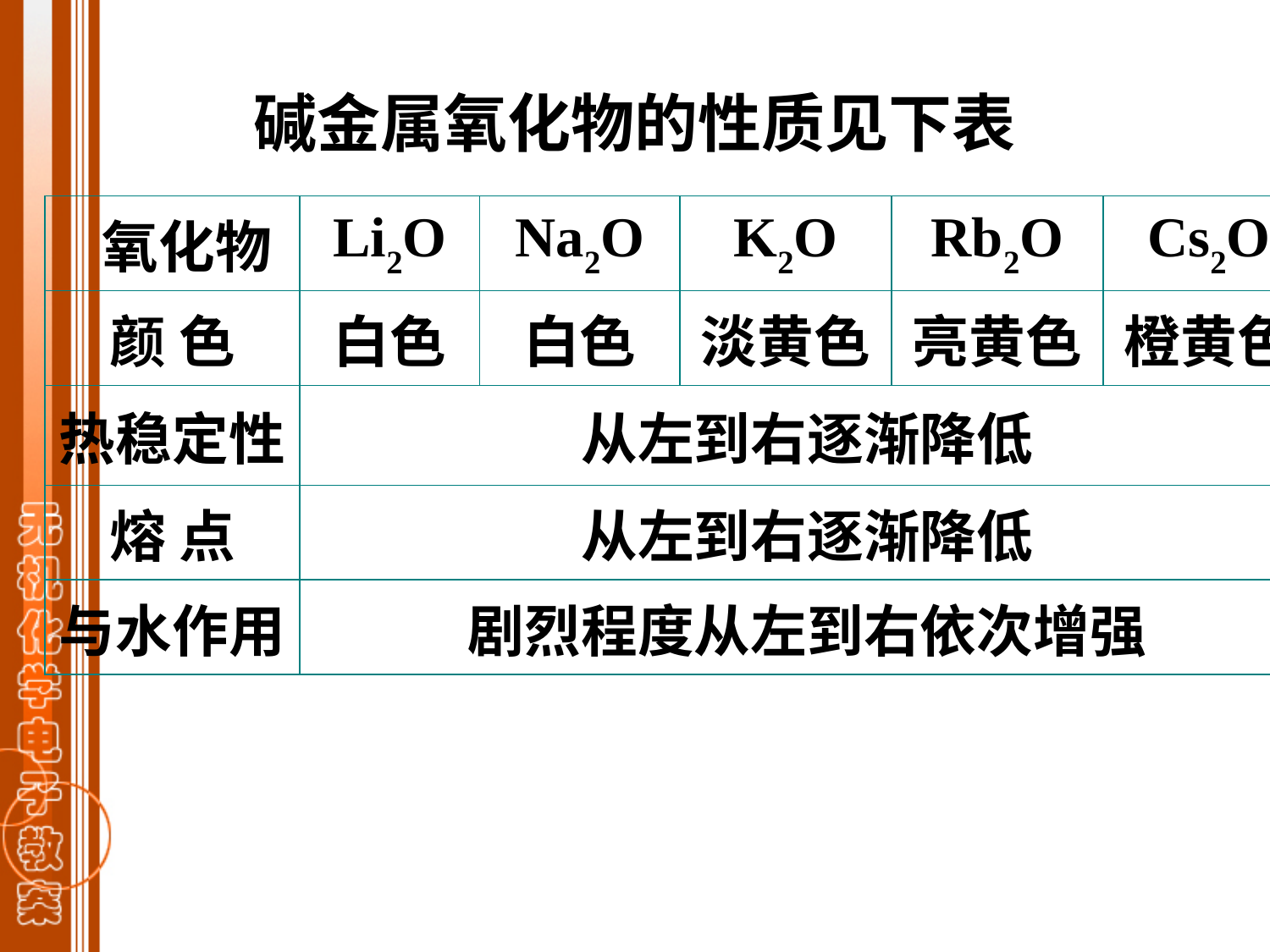

碱金属氧化物的性质见下表
| 氧化物 | Li2O | Na2O | K2O | Rb2O | Cs2O |
| --- | --- | --- | --- | --- | --- |
| 颜 色 | 白色 | 白色 | 淡黄色 | 亮黄色 | 橙黄色 |
| 热稳定性 | 从左到右逐渐降低 |  |  |  |  |
| 熔 点 | 从左到右逐渐降低 |  |  |  |  |
| 与水作用 | 剧烈程度从左到右依次增强 |  |  |  |  |
26